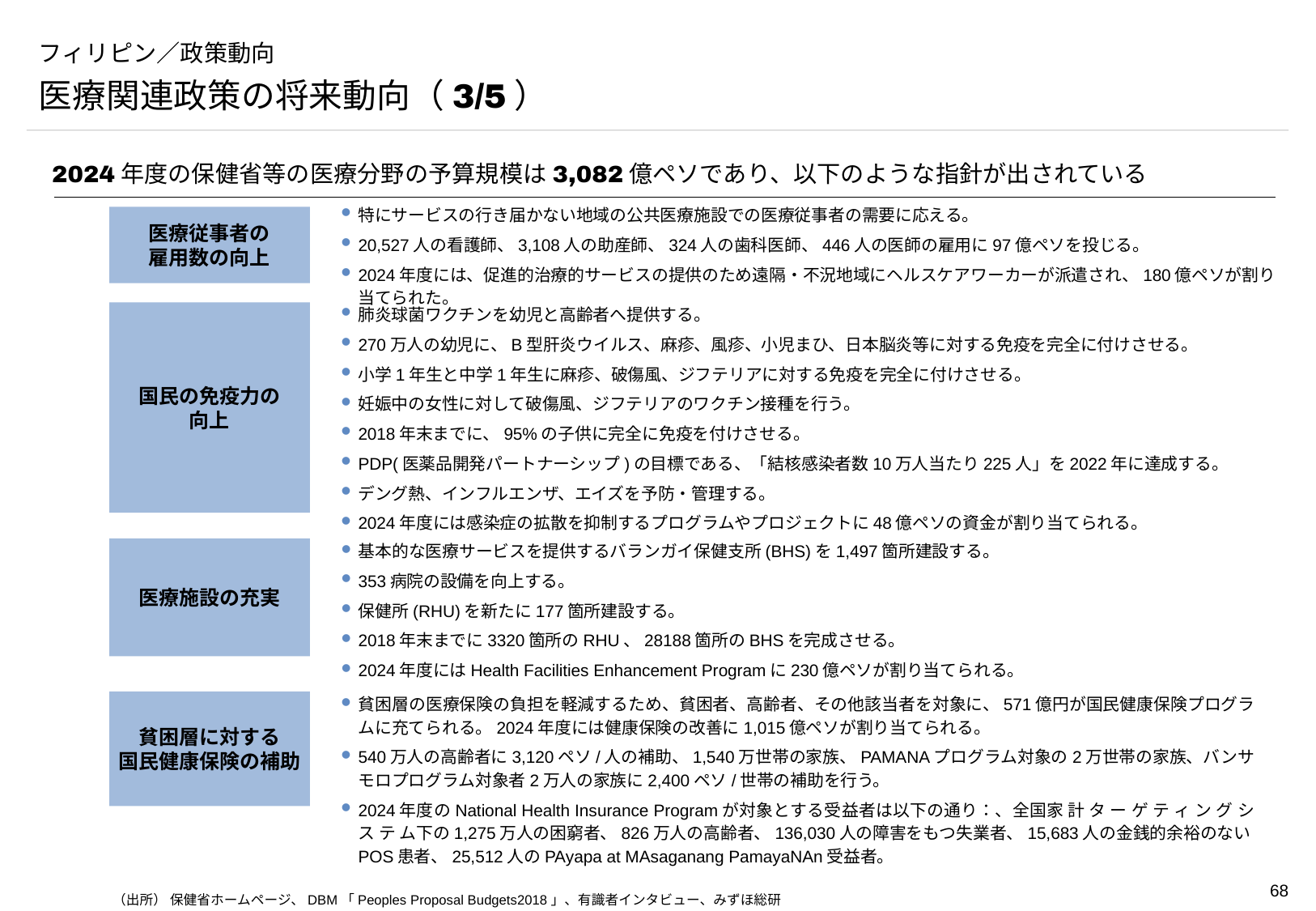

# フィリピン／政策動向
医療関連政策の将来動向（3/5）
2024年度の保健省等の医療分野の予算規模は3,082億ペソであり、以下のような指針が出されている
特にサービスの行き届かない地域の公共医療施設での医療従事者の需要に応える。
20,527人の看護師、3,108人の助産師、324人の歯科医師、446人の医師の雇用に97億ペソを投じる。
2024年度には、促進的治療的サービスの提供のため遠隔・不況地域にヘルスケアワーカーが派遣され、180億ペソが割り当てられた。
医療従事者の
雇用数の向上
肺炎球菌ワクチンを幼児と高齢者へ提供する。
270万人の幼児に、B型肝炎ウイルス、麻疹、風疹、小児まひ、日本脳炎等に対する免疫を完全に付けさせる。
小学1年生と中学1年生に麻疹、破傷風、ジフテリアに対する免疫を完全に付けさせる。
妊娠中の女性に対して破傷風、ジフテリアのワクチン接種を行う。
2018年末までに、95%の子供に完全に免疫を付けさせる。
PDP(医薬品開発パートナーシップ)の目標である、「結核感染者数10万人当たり225人」を2022年に達成する。
デング熱、インフルエンザ、エイズを予防・管理する。
2024年度には感染症の拡散を抑制するプログラムやプロジェクトに48億ペソの資金が割り当てられる。
国民の免疫力の
向上
基本的な医療サービスを提供するバランガイ保健支所(BHS)を1,497箇所建設する。
353病院の設備を向上する。
保健所(RHU)を新たに177箇所建設する。
2018年末までに3320箇所のRHU、28188箇所のBHSを完成させる。
2024年度にはHealth Facilities Enhancement Programに230億ペソが割り当てられる。

医療施設の充実
貧困層の医療保険の負担を軽減するため、貧困者、高齢者、その他該当者を対象に、571億円が国民健康保険プログラムに充てられる。2024年度には健康保険の改善に1,015億ペソが割り当てられる。
540万人の高齢者に3,120ペソ/人の補助、1,540万世帯の家族、PAMANAプログラム対象の2万世帯の家族、バンサモロプログラム対象者2万人の家族に2,400ペソ/世帯の補助を行う。
2024年度のNational Health Insurance Programが対象とする受益者は以下の通り：、全国家 計 タ ー ゲ テ ィ ン グ シ ス テ ム下の1,275万人の困窮者、826万人の高齢者、136,030人の障害をもつ失業者、15,683人の金銭的余裕のないPOS患者、25,512人のPAyapa at MAsaganang PamayaNAn受益者。

貧困層に対する
国民健康保険の補助
（出所） 保健省ホームページ、DBM「Peoples Proposal Budgets2018」、有識者インタビュー、みずほ総研